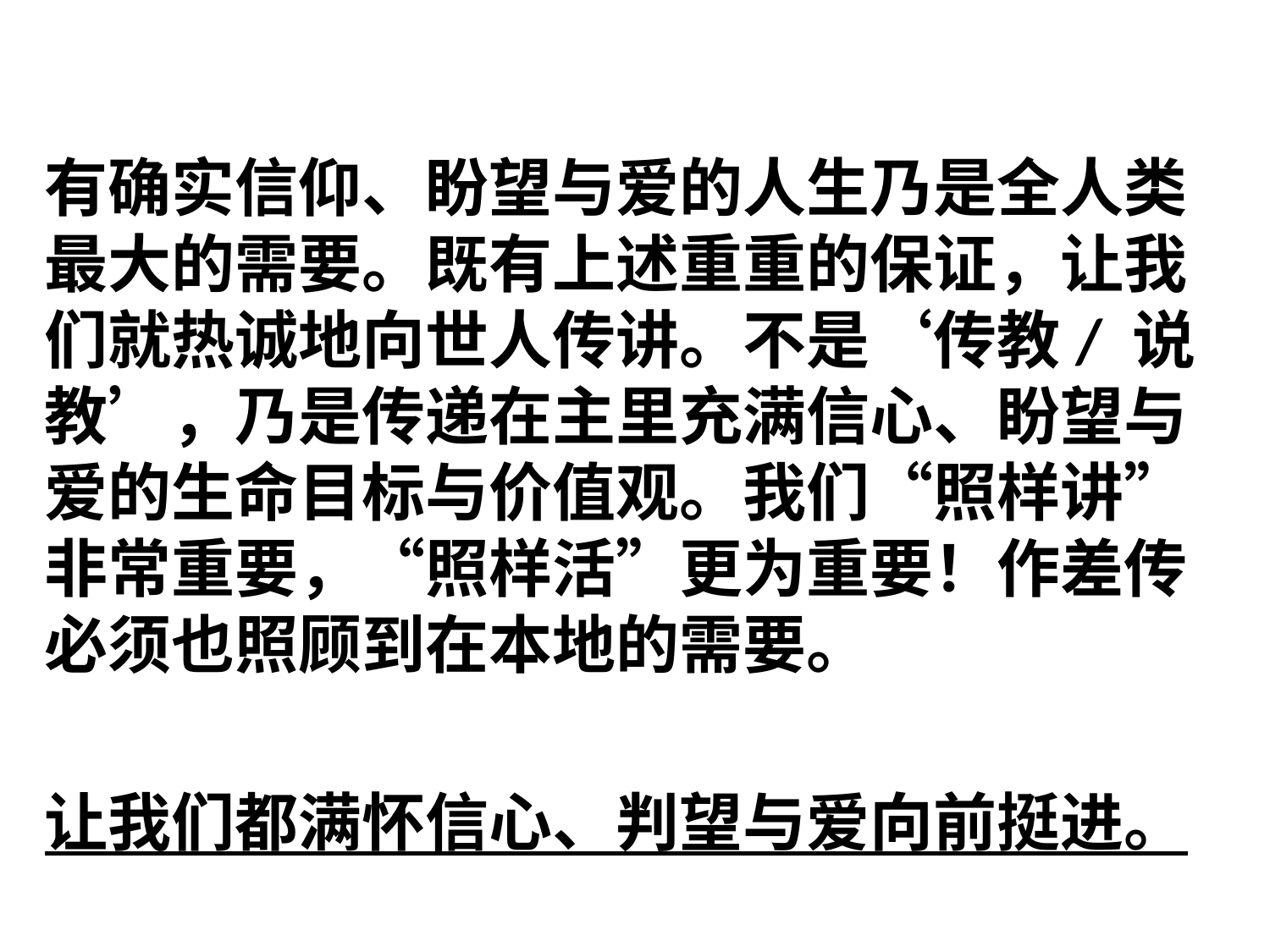

有确实信仰、盼望与爱的人生乃是全人类最大的需要。既有上述重重的保证，让我们就热诚地向世人传讲。不是‘传教/ 说教’，乃是传递在主里充满信心、盼望与爱的生命目标与价值观。我们“照样讲”非常重要，“照样活”更为重要！作差传必须也照顾到在本地的需要。

让我们都满怀信心、判望与爱向前挺进。